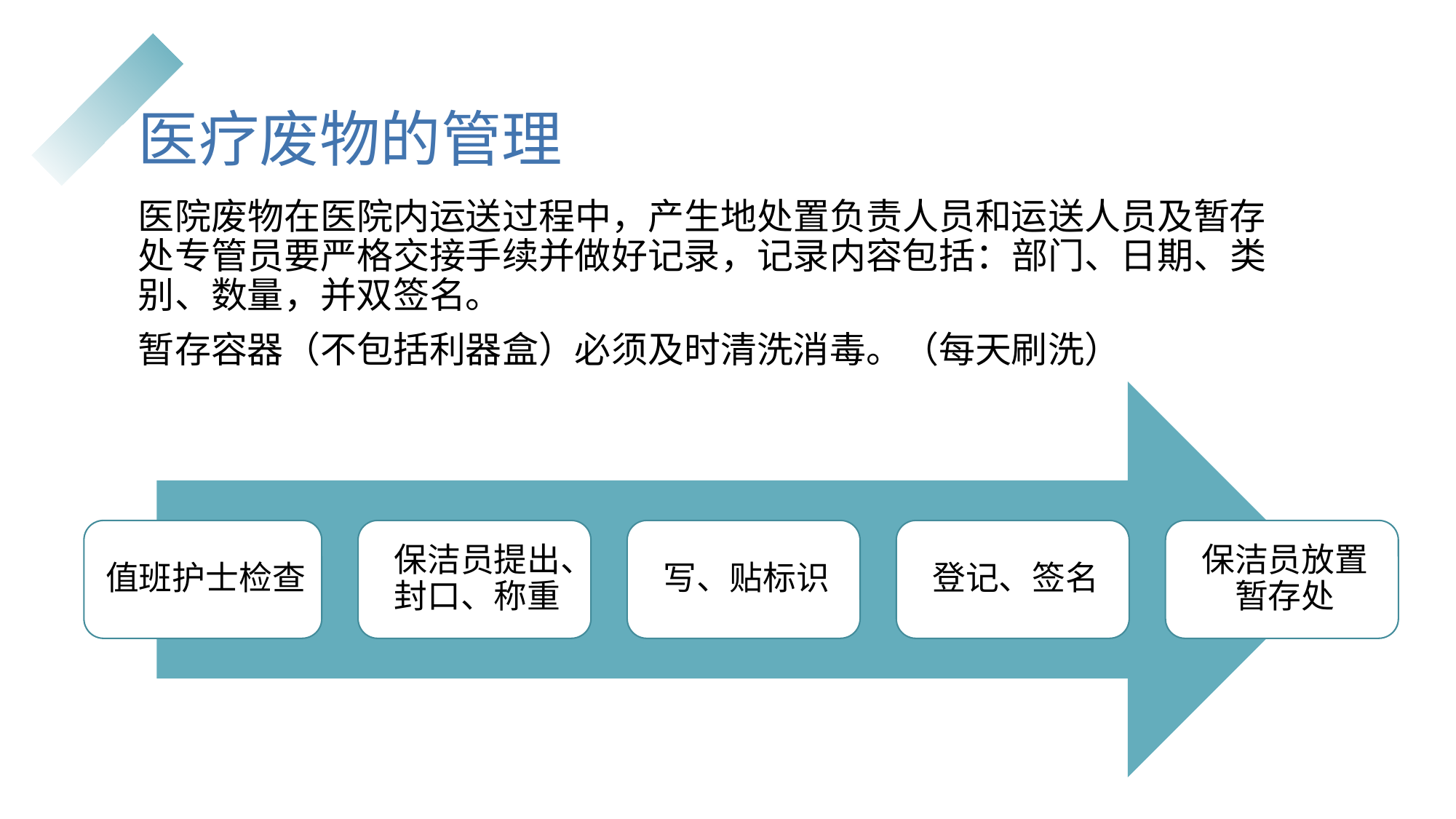

# 医疗废物的管理

医院废物在医院内运送过程中，产生地处置负责人员和运送人员及暂存处专管员要严格交接手续并做好记录，记录内容包括：部门、日期、类别、数量，并双签名。
暂存容器（不包括利器盒）必须及时清洗消毒。（每天刷洗）
值班护士检查
保洁员提出、封口、称重
写、贴标识
登记、签名
保洁员放置暂存处